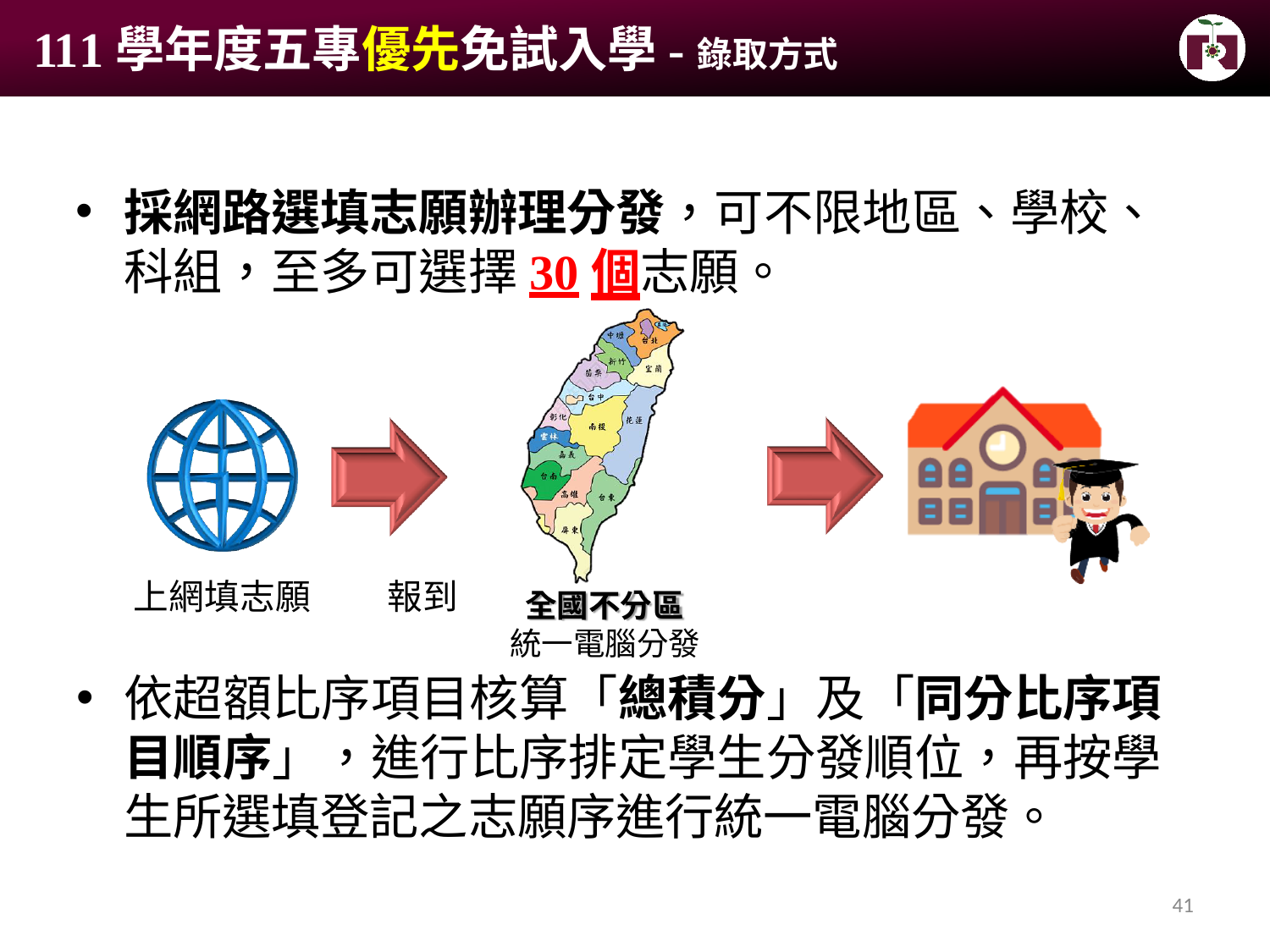

# 111學年度五專優先免試入學-錄取方式
採網路選填志願辦理分發，可不限地區、學校、 科組，至多可選擇30個志願。

上網填志願	報到
全國不分區
統一電腦分發
依超額比序項目核算「總積分」及「同分比序項 目順序」，進行比序排定學生分發順位，再按學 生所選填登記之志願序進行統一電腦分發。
41